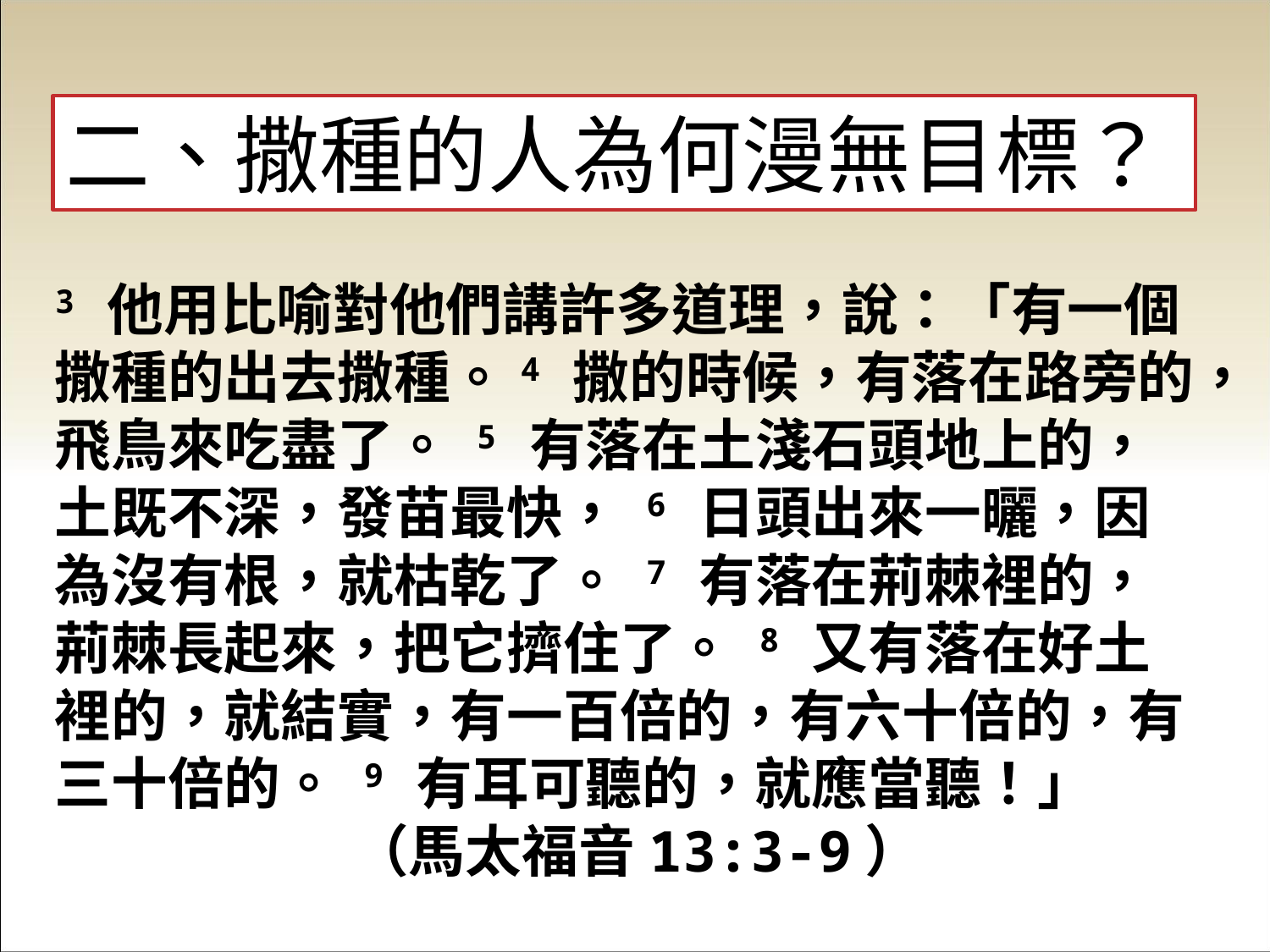

二、撒種的人為何漫無目標？
3 他用比喻對他們講許多道理，說：「有一個撒種的出去撒種。4 撒的時候，有落在路旁的，飛鳥來吃盡了。 5 有落在土淺石頭地上的，土既不深，發苗最快， 6 日頭出來一曬，因為沒有根，就枯乾了。 7 有落在荊棘裡的，荊棘長起來，把它擠住了。 8 又有落在好土裡的，就結實，有一百倍的，有六十倍的，有三十倍的。 9 有耳可聽的，就應當聽！」
                      （馬太福音13:3-9）